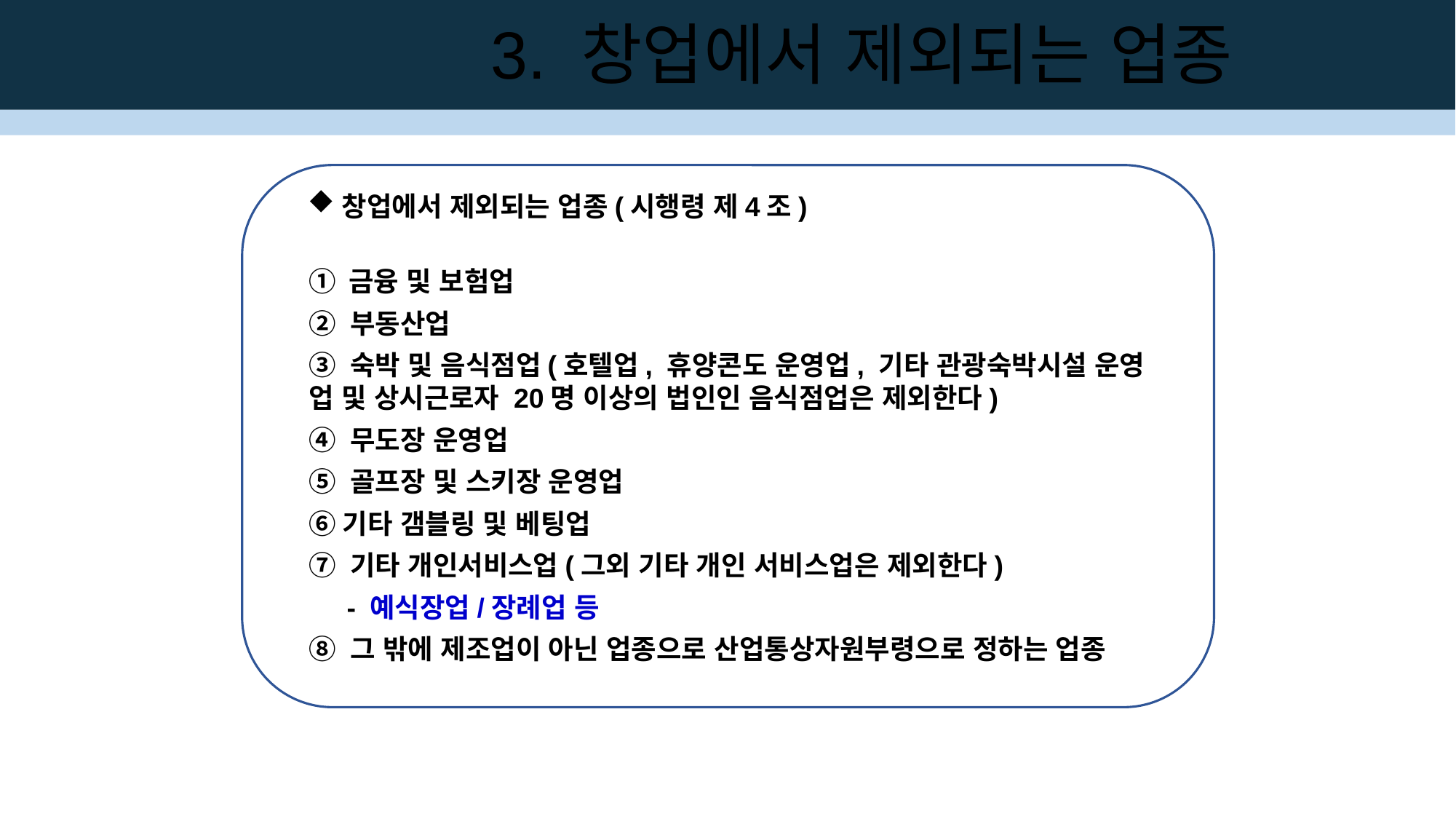

3. 창업에서 제외되는 업종

창업에서 제외되는 업종(시행령 제4조)
① 금융 및 보험업
② 부동산업
③ 숙박 및 음식점업(호텔업, 휴양콘도 운영업, 기타 관광숙박시설 운영   업 및 상시근로자 20명 이상의 법인인 음식점업은 제외한다)
④ 무도장 운영업
⑤ 골프장 및 스키장 운영업
⑥기타 갬블링 및 베팅업
⑦ 기타 개인서비스업(그외 기타 개인 서비스업은 제외한다)
     - 예식장업/장례업 등
⑧ 그 밖에 제조업이 아닌 업종으로 산업통상자원부령으로 정하는 업종